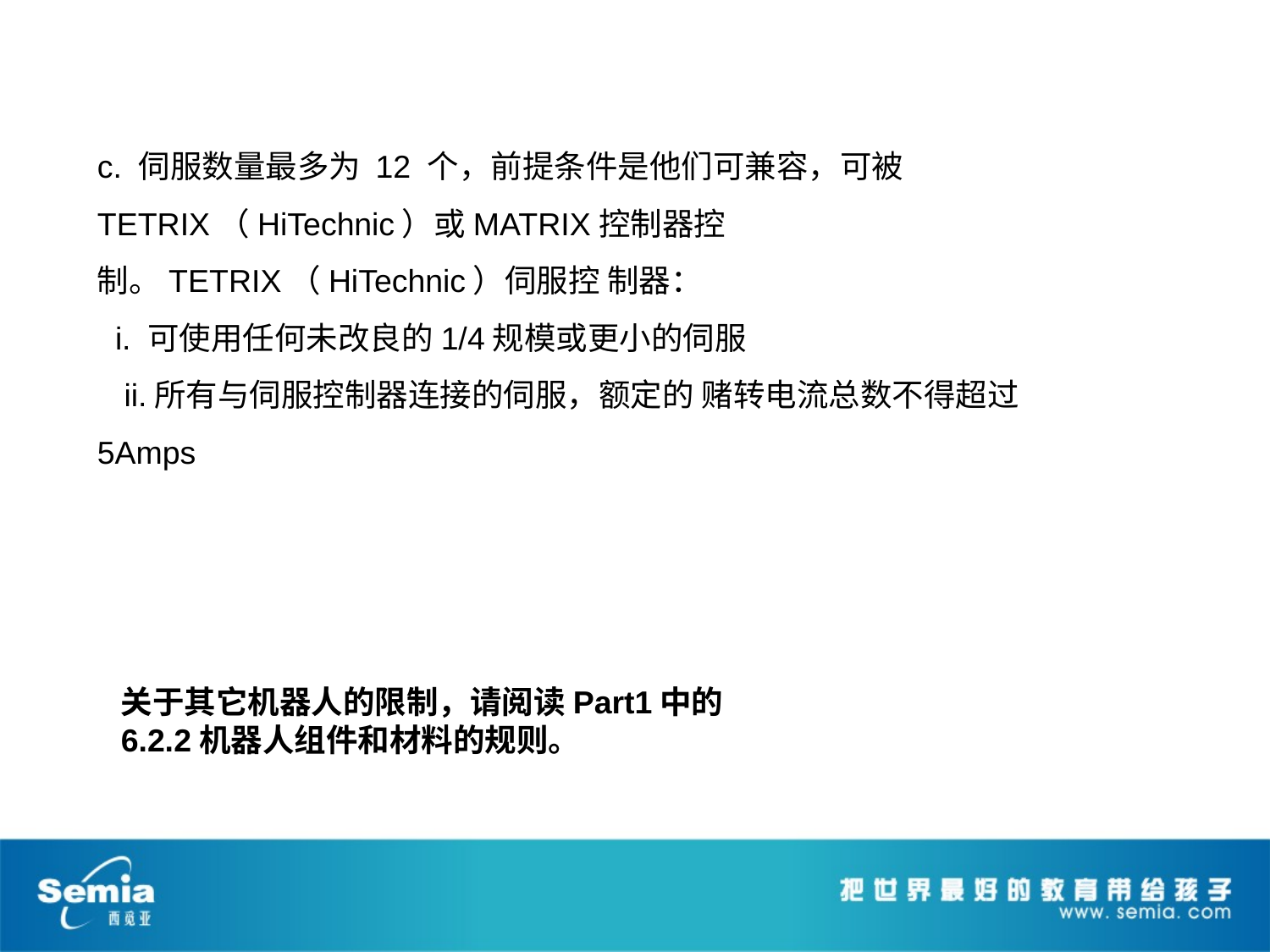

c. 伺服数量最多为 12 个，前提条件是他们可兼容，可被TETRIX（HiTechnic）或MATRIX控制器控制。TETRIX（HiTechnic）伺服控 制器：
  i. 可使用任何未改良的1/4规模或更小的伺服
   ii.所有与伺服控制器连接的伺服，额定的 赌转电流总数不得超过5Amps
关于其它机器人的限制，请阅读Part1中的6.2.2机器人组件和材料的规则。